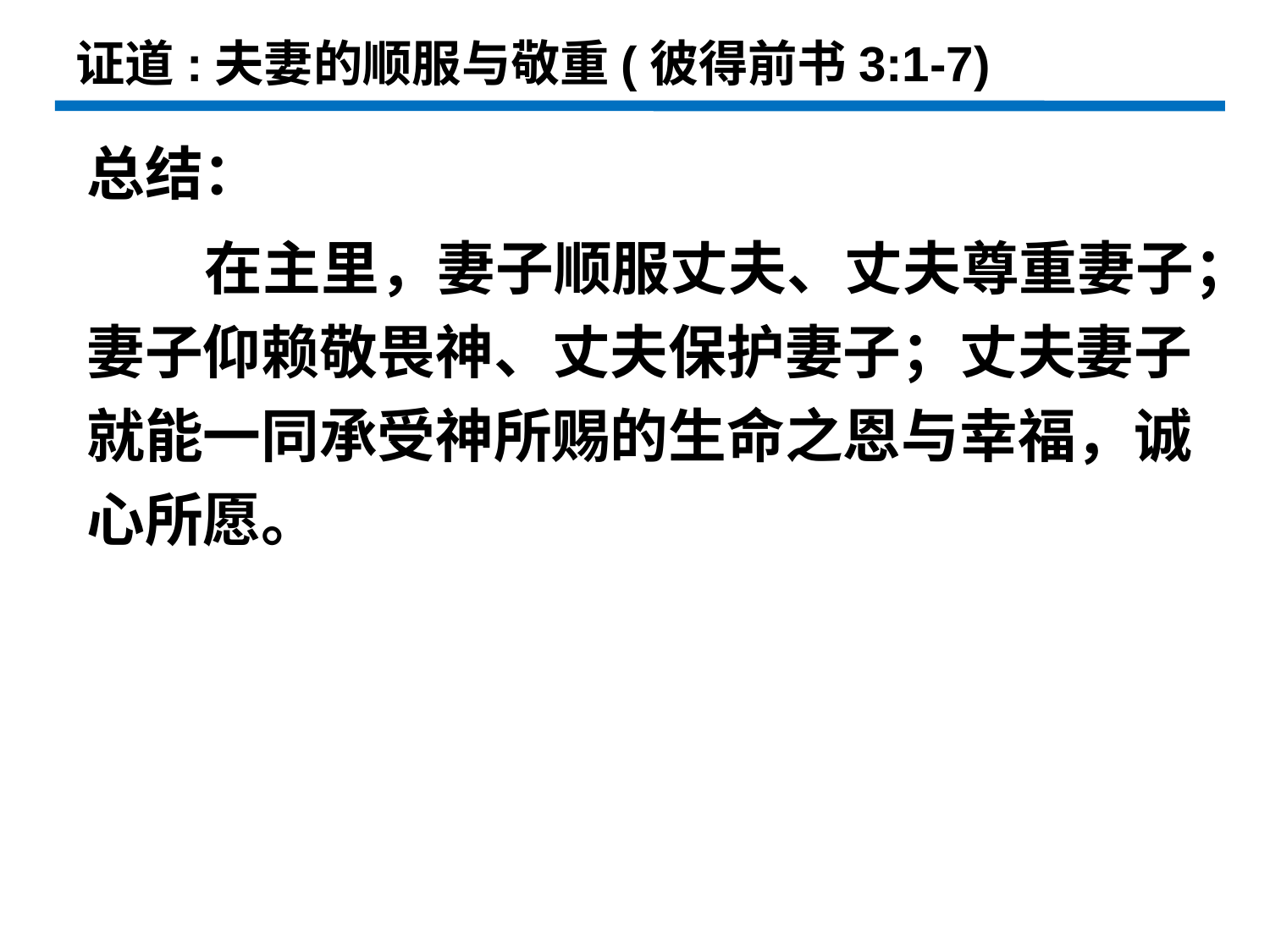

证道:夫妻的顺服与敬重(彼得前书3:1-7)

总结：
在主里，妻子顺服丈夫、丈夫尊重妻子；妻子仰赖敬畏神、丈夫保护妻子；丈夫妻子就能一同承受神所赐的生命之恩与幸福，诚心所愿。